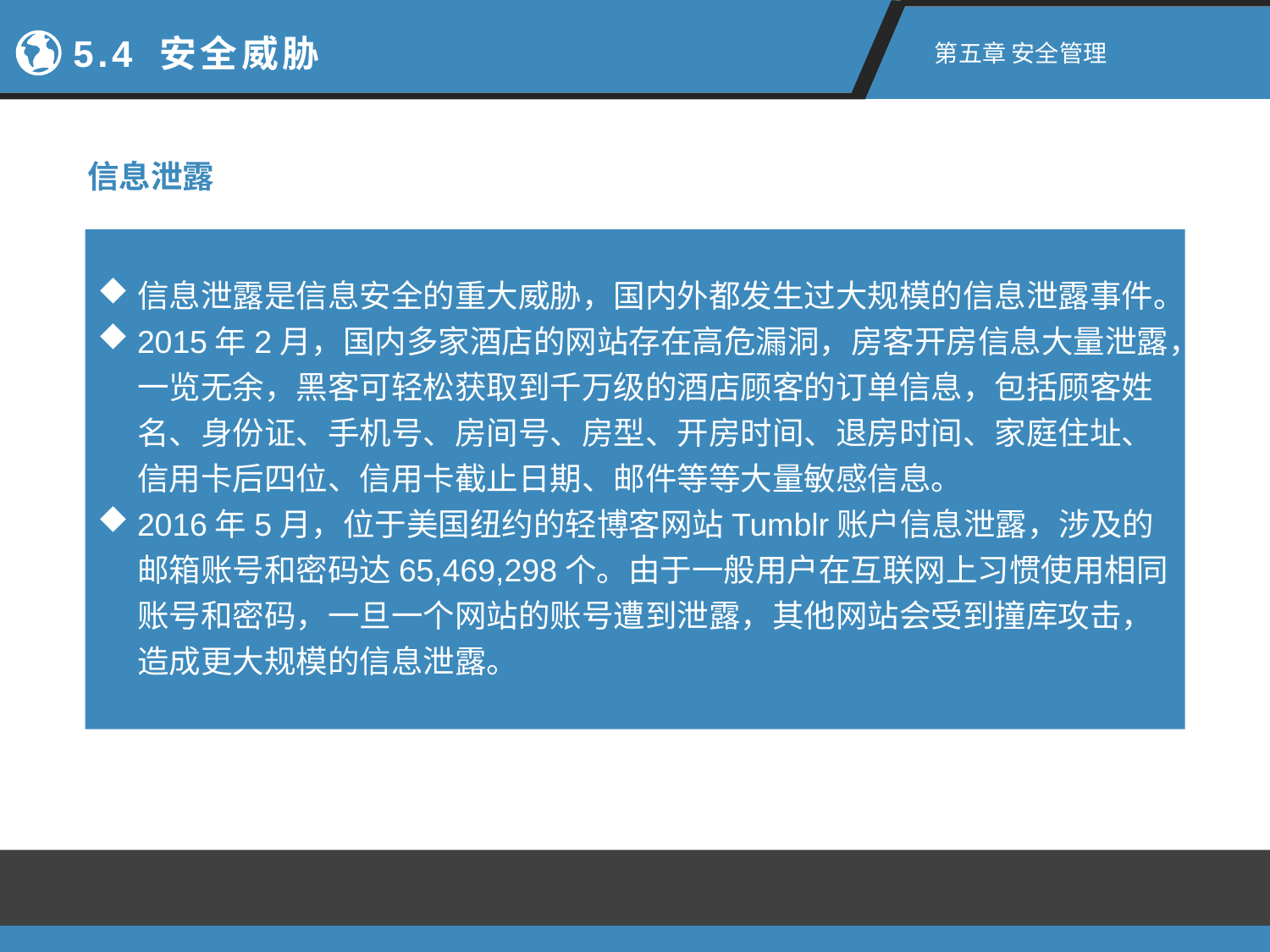

5.4 安全威胁

第五章 安全管理
信息泄露
信息泄露是信息安全的重大威胁，国内外都发生过大规模的信息泄露事件。
2015年2月，国内多家酒店的网站存在高危漏洞，房客开房信息大量泄露，一览无余，黑客可轻松获取到千万级的酒店顾客的订单信息，包括顾客姓名、身份证、手机号、房间号、房型、开房时间、退房时间、家庭住址、信用卡后四位、信用卡截止日期、邮件等等大量敏感信息。
2016年5月，位于美国纽约的轻博客网站Tumblr账户信息泄露，涉及的邮箱账号和密码达65,469,298个。由于一般用户在互联网上习惯使用相同账号和密码，一旦一个网站的账号遭到泄露，其他网站会受到撞库攻击，造成更大规模的信息泄露。